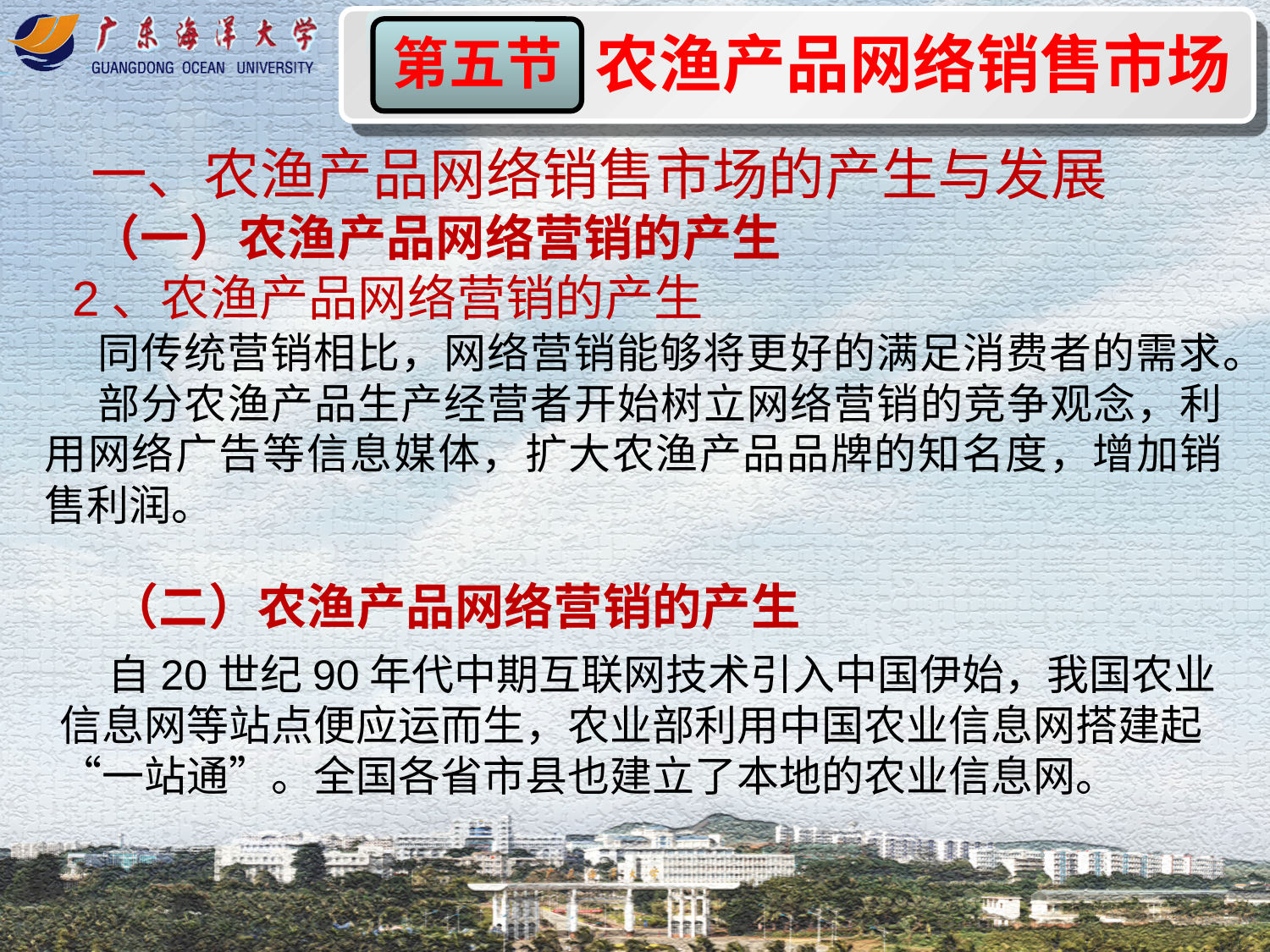

农渔产品网络销售市场

第五节
一、农渔产品网络销售市场的产生与发展
（一）农渔产品网络营销的产生
  2、农渔产品网络营销的产生
    同传统营销相比，网络营销能够将更好的满足消费者的需求。
    部分农渔产品生产经营者开始树立网络营销的竞争观念，利用网络广告等信息媒体，扩大农渔产品品牌的知名度，增加销售利润。
（二）农渔产品网络营销的产生
    自20世纪90年代中期互联网技术引入中国伊始，我国农业信息网等站点便应运而生，农业部利用中国农业信息网搭建起“一站通”。全国各省市县也建立了本地的农业信息网。